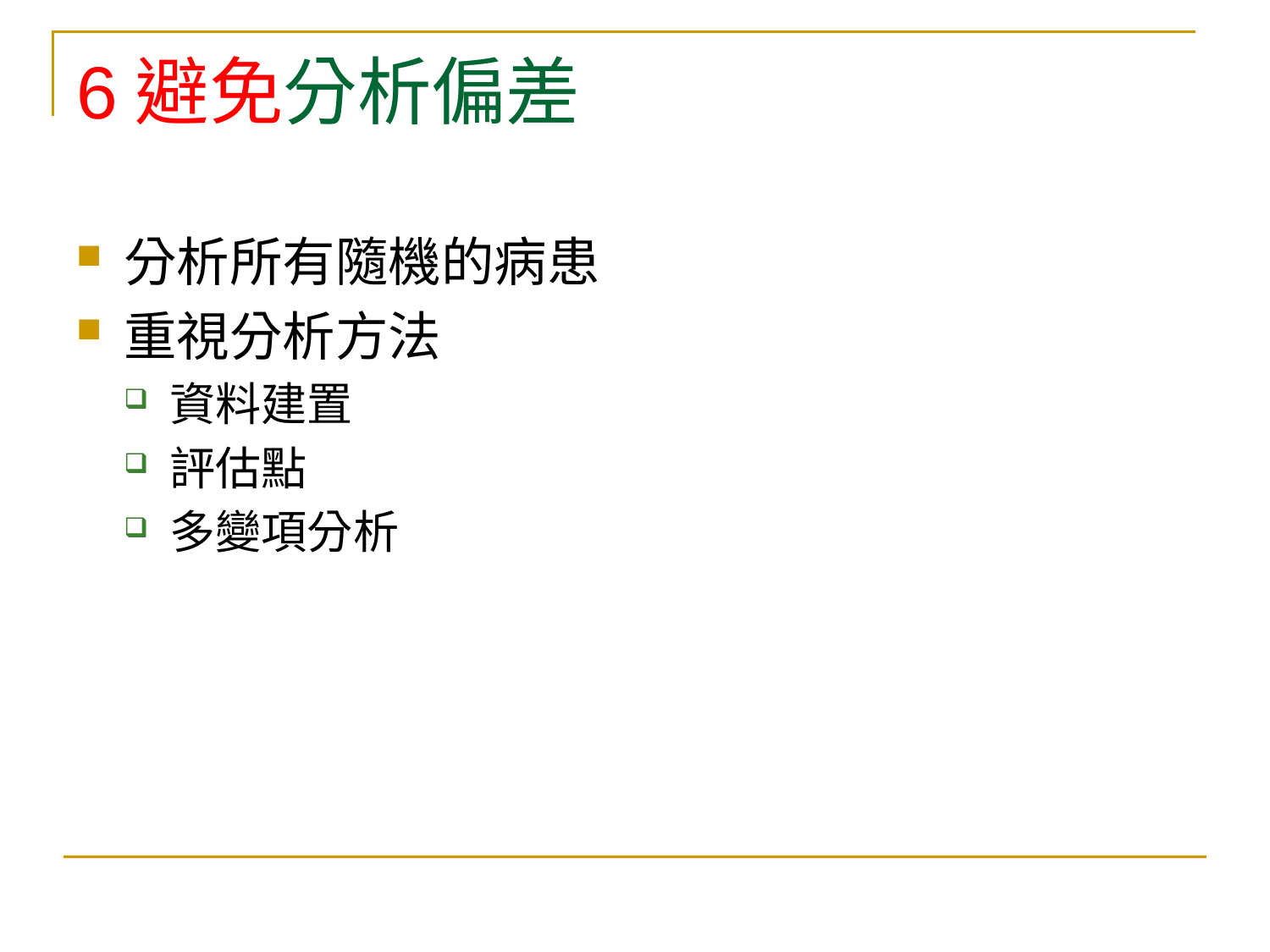

# 6避免分析偏差
分析所有隨機的病患
重視分析方法
資料建置
評估點
多變項分析